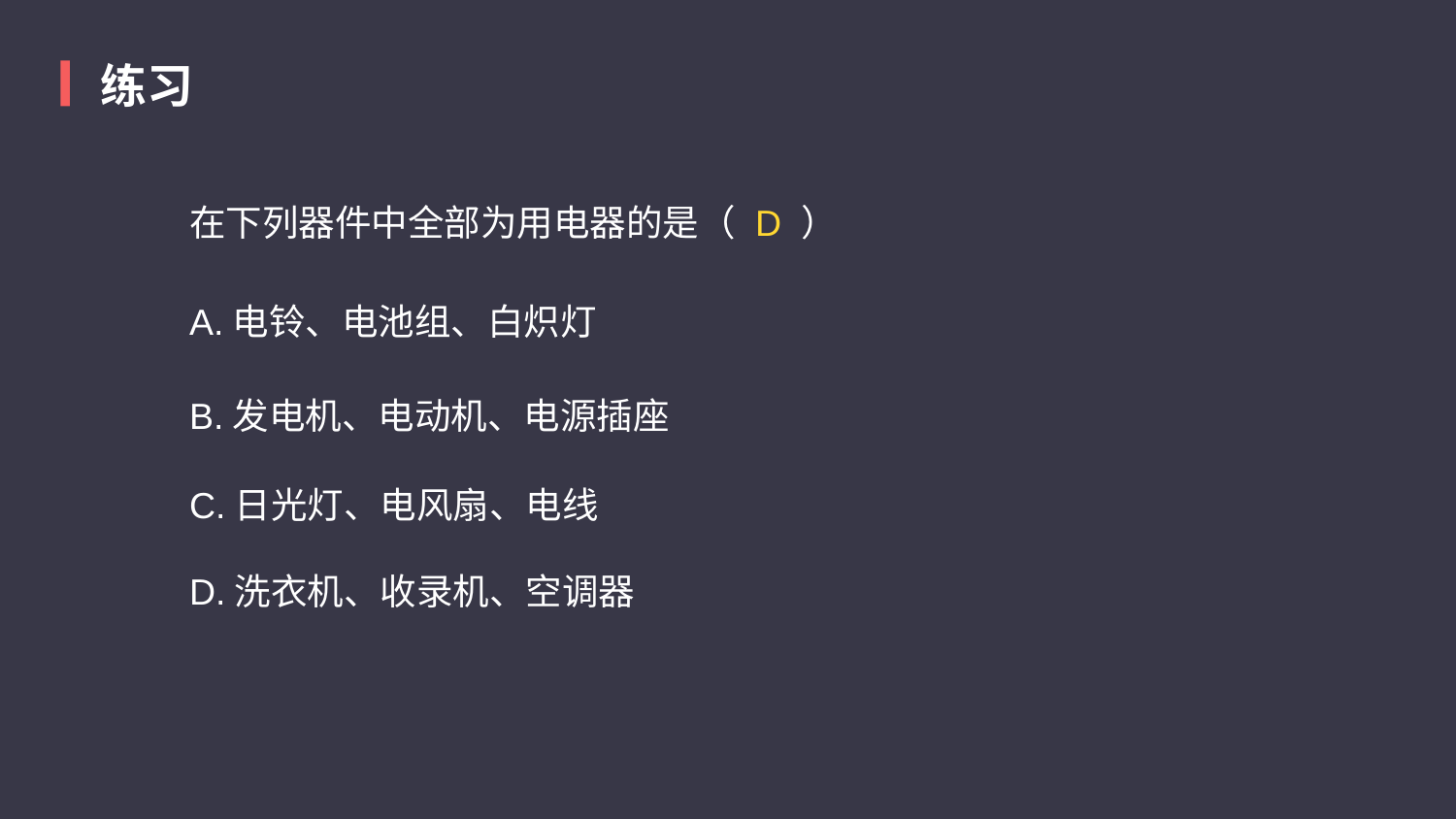

练习

在下列器件中全部为用电器的是（        ）
D
A.电铃、电池组、白炽灯
B.发电机、电动机、电源插座
C.日光灯、电风扇、电线
D.洗衣机、收录机、空调器